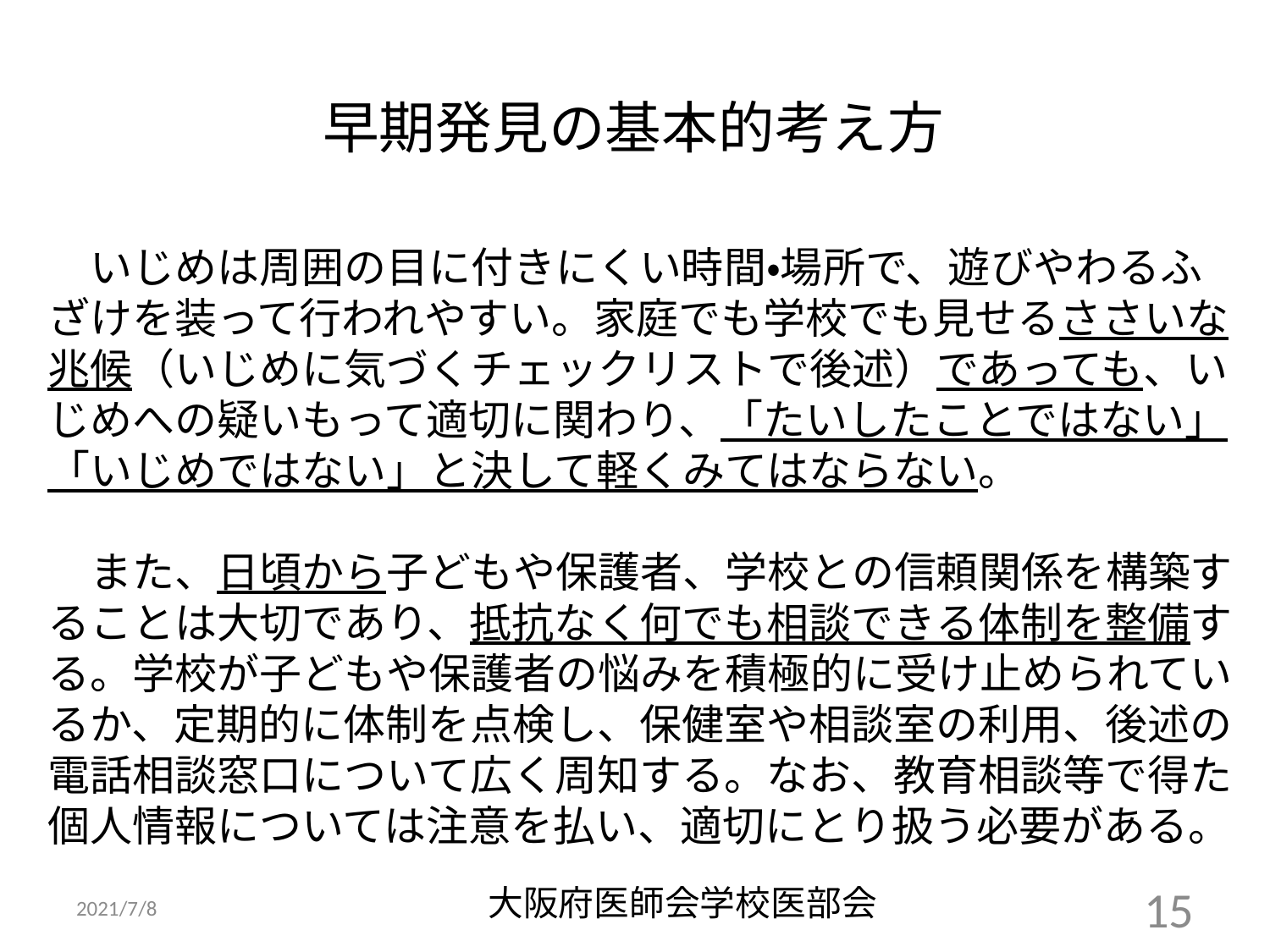

早期発見の基本的考え方

　いじめは周囲の目に付きにくい時間・場所で、遊びやわるふざけを装って行われやすい。家庭でも学校でも見せるささいな兆候（いじめに気づくチェックリストで後述）であっても、いじめへの疑いもって適切に関わり、「たいしたことではない」「いじめではない」と決して軽くみてはならない。

　また、日頃から子どもや保護者、学校との信頼関係を構築することは大切であり、抵抗なく何でも相談できる体制を整備する。学校が子どもや保護者の悩みを積極的に受け止められているか、定期的に体制を点検し、保健室や相談室の利用、後述の電話相談窓口について広く周知する。なお、教育相談等で得た個人情報については注意を払い、適切にとり扱う必要がある。
大阪府医師会学校医部会
2021/7/8
15